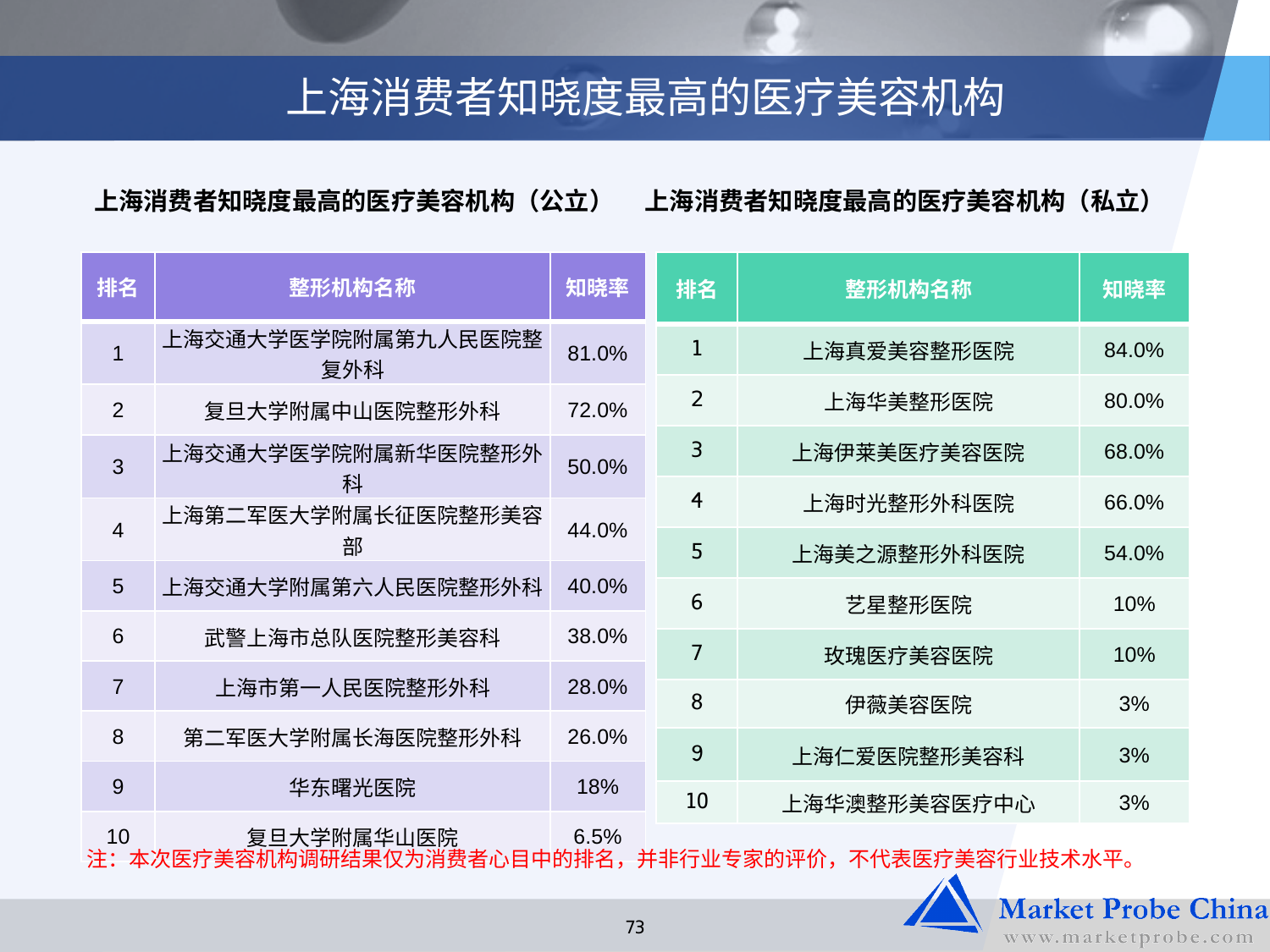

# 上海消费者知晓度最高的医疗美容机构
上海消费者知晓度最高的医疗美容机构（公立）
上海消费者知晓度最高的医疗美容机构（私立）
| 排名 | 整形机构名称 | 知晓率 |
| --- | --- | --- |
| 1 | 上海交通大学医学院附属第九人民医院整复外科 | 81.0% |
| 2 | 复旦大学附属中山医院整形外科 | 72.0% |
| 3 | 上海交通大学医学院附属新华医院整形外科 | 50.0% |
| 4 | 上海第二军医大学附属长征医院整形美容部 | 44.0% |
| 5 | 上海交通大学附属第六人民医院整形外科 | 40.0% |
| 6 | 武警上海市总队医院整形美容科 | 38.0% |
| 7 | 上海市第一人民医院整形外科 | 28.0% |
| 8 | 第二军医大学附属长海医院整形外科 | 26.0% |
| 9 | 华东曙光医院 | 18% |
| 10 | 复旦大学附属华山医院 | 6.5% |
| 排名 | 整形机构名称 | 知晓率 |
| --- | --- | --- |
| 1 | 上海真爱美容整形医院 | 84.0% |
| 2 | 上海华美整形医院 | 80.0% |
| 3 | 上海伊莱美医疗美容医院 | 68.0% |
| 4 | 上海时光整形外科医院 | 66.0% |
| 5 | 上海美之源整形外科医院 | 54.0% |
| 6 | 艺星整形医院 | 10% |
| 7 | 玫瑰医疗美容医院 | 10% |
| 8 | 伊薇美容医院 | 3% |
| 9 | 上海仁爱医院整形美容科 | 3% |
| 10 | 上海华澳整形美容医疗中心 | 3% |
注：本次医疗美容机构调研结果仅为消费者心目中的排名，并非行业专家的评价，不代表医疗美容行业技术水平。
73